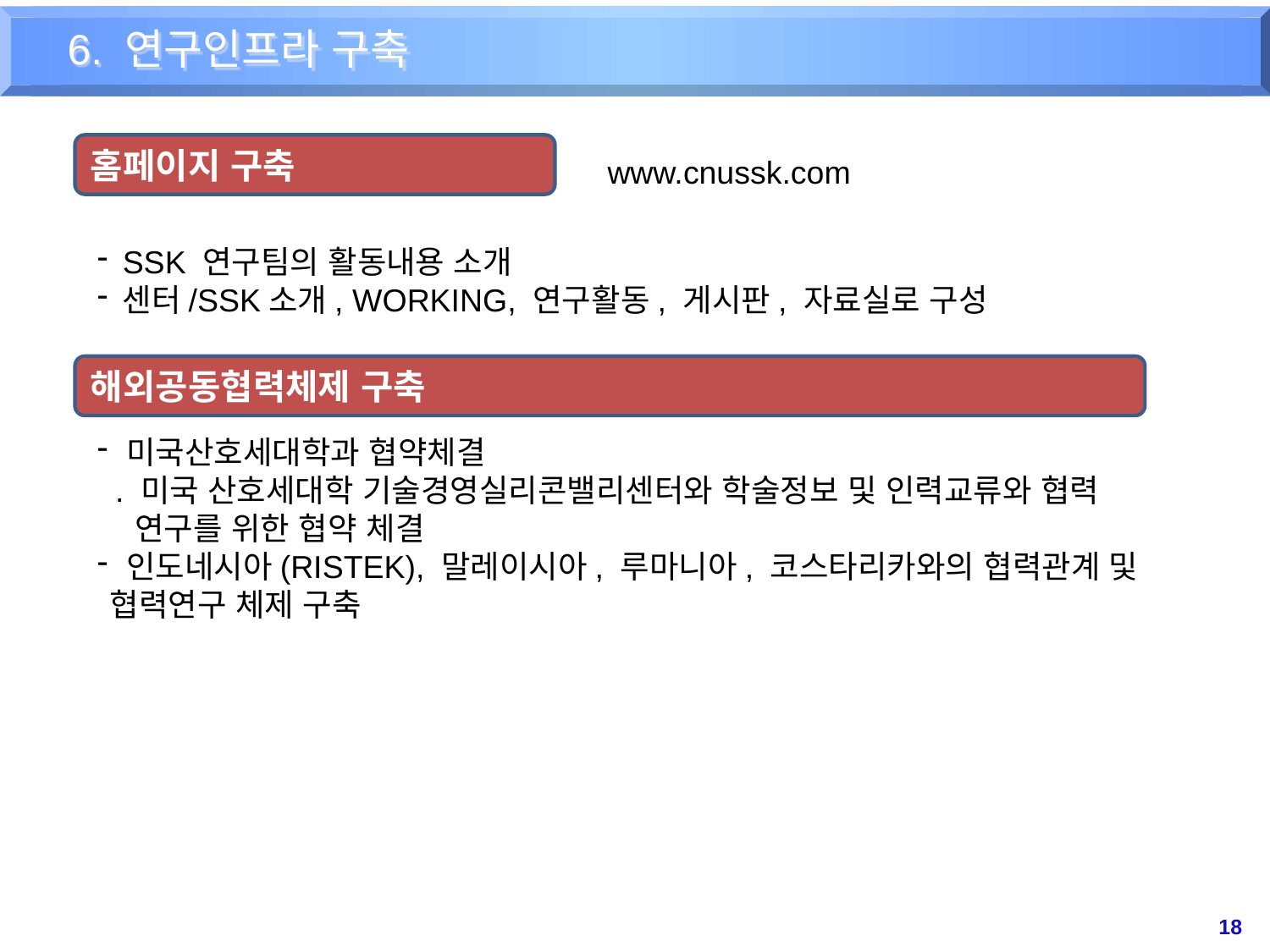

6. 연구인프라 구축
홈페이지 구축
www.cnussk.com
SSK 연구팀의 활동내용 소개
센터/SSK소개, WORKING, 연구활동, 게시판, 자료실로 구성
해외공동협력체제 구축
 미국산호세대학과 협약체결
  . 미국 산호세대학 기술경영실리콘밸리센터와 학술정보 및 인력교류와 협력  연구를 위한 협약 체결
 인도네시아(RISTEK), 말레이시아, 루마니아, 코스타리카와의 협력관계 및 협력연구 체제 구축
18